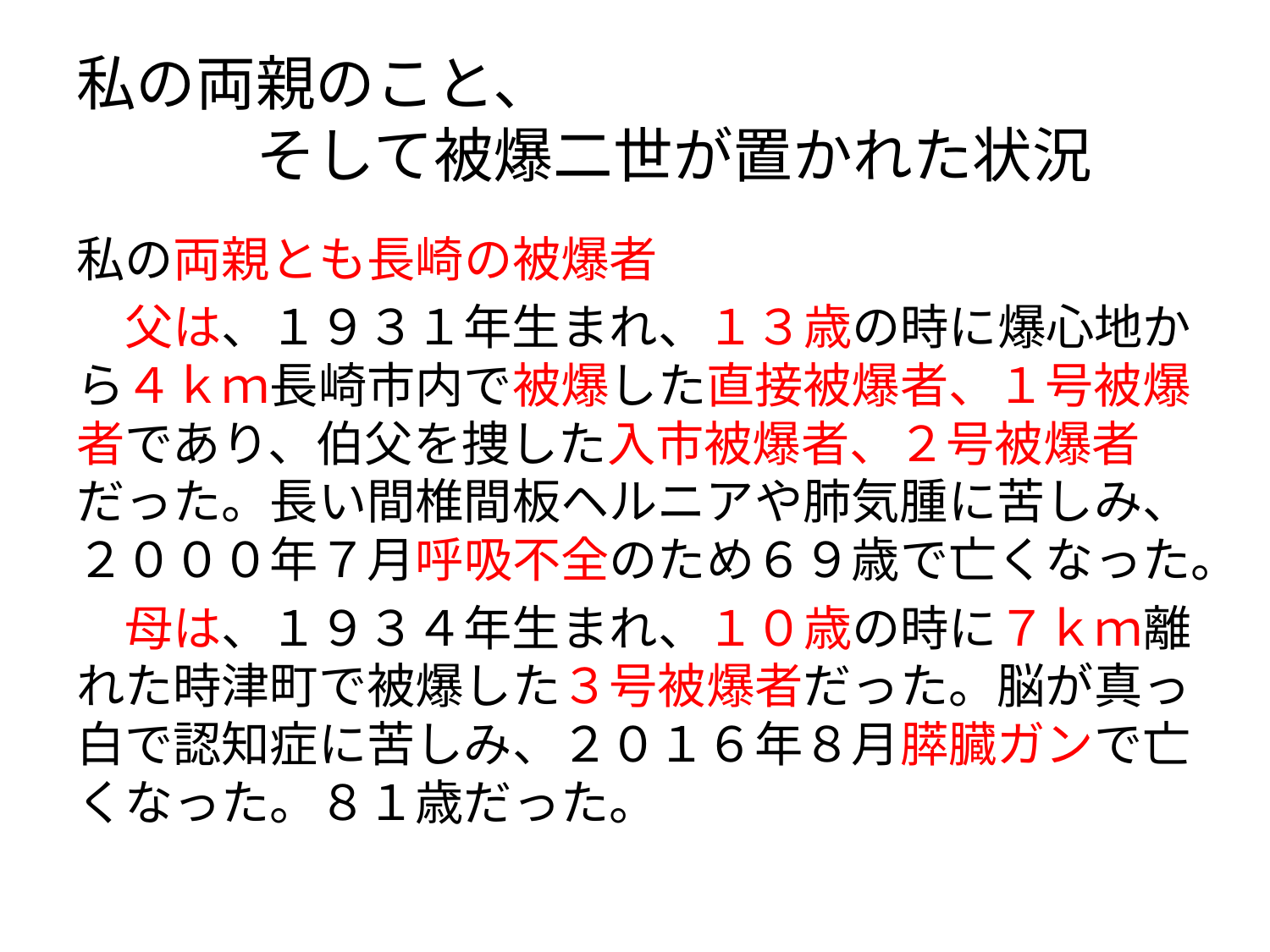

# 私の両親のこと、 　　　そして被爆二世が置かれた状況
私の両親とも長崎の被爆者
　父は、１９３１年生まれ、１３歳の時に爆心地から４ｋｍ長崎市内で被爆した直接被爆者、１号被爆者であり、伯父を捜した入市被爆者、２号被爆者だった。長い間椎間板ヘルニアや肺気腫に苦しみ、２０００年７月呼吸不全のため６９歳で亡くなった。
　母は、１９３４年生まれ、１０歳の時に７ｋｍ離れた時津町で被爆した３号被爆者だった。脳が真っ白で認知症に苦しみ、２０１６年８月膵臓ガンで亡くなった。８１歳だった。